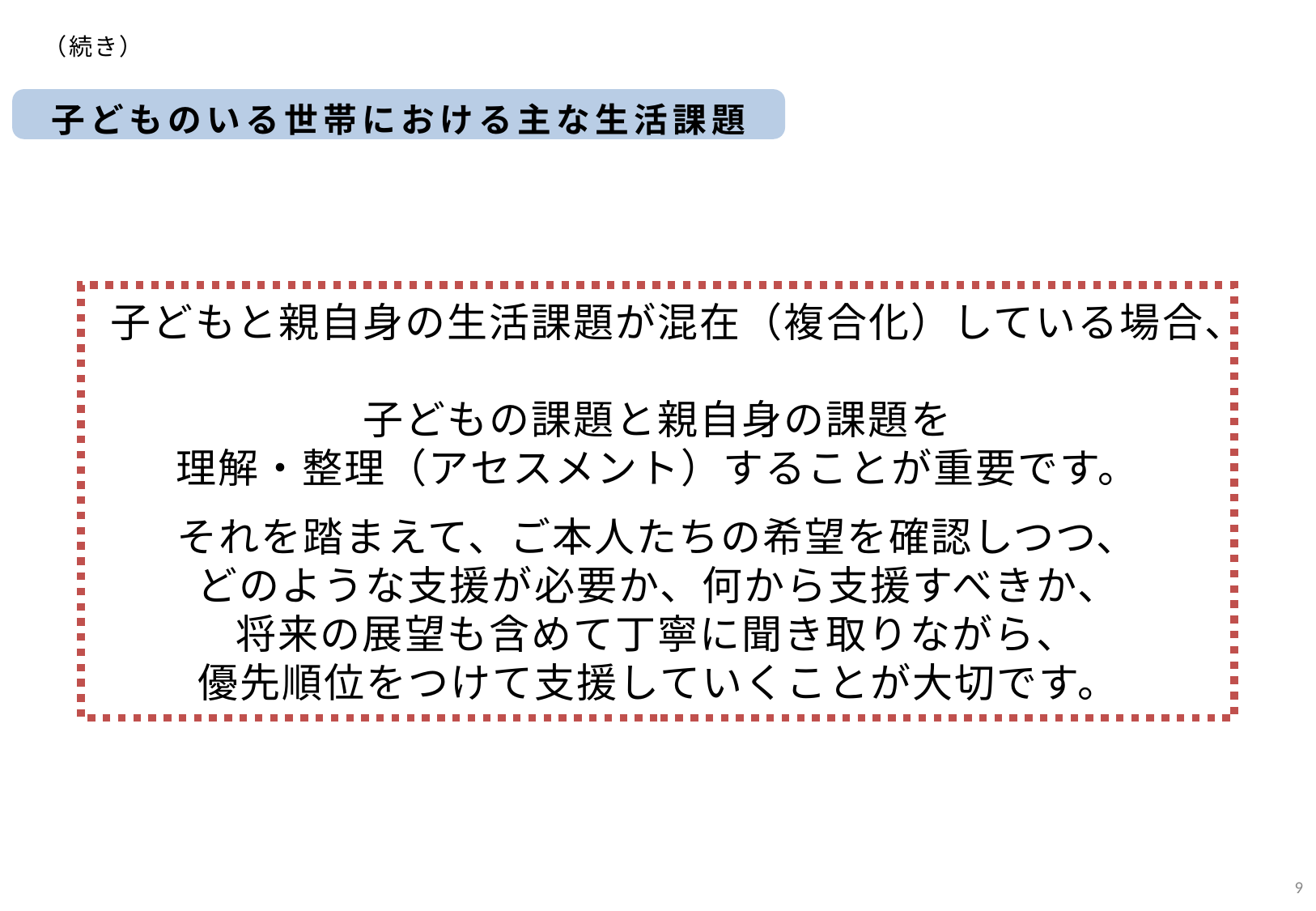

（続き）
子どものいる世帯における主な生活課題
子どもと親自身の生活課題が混在（複合化）している場合、
子どもの課題と親自身の課題を
理解・整理（アセスメント）することが重要です。
それを踏まえて、ご本人たちの希望を確認しつつ、
どのような支援が必要か、何から支援すべきか、
将来の展望も含めて丁寧に聞き取りながら、
優先順位をつけて支援していくことが大切です。
9